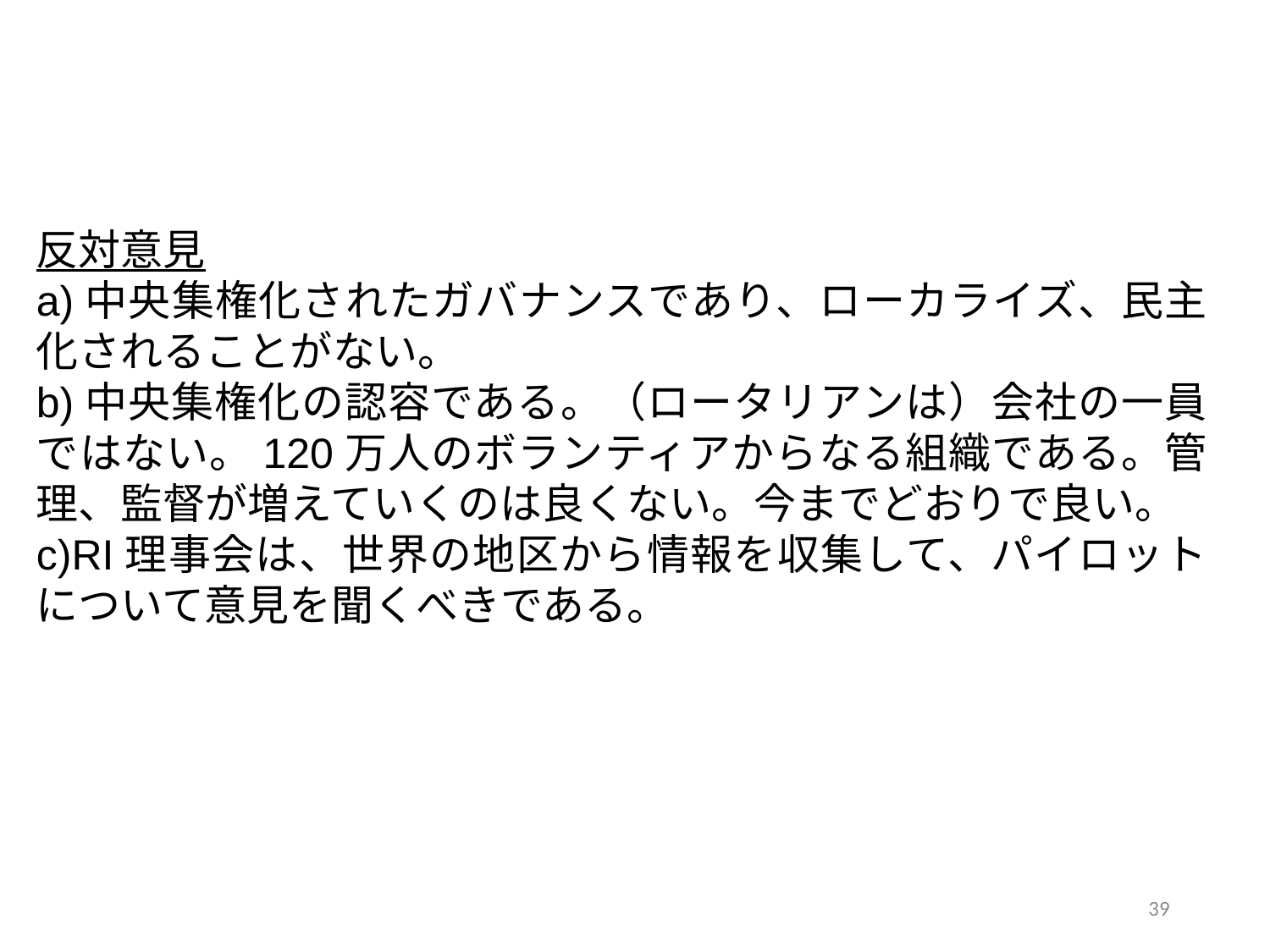

反対意見
a)中央集権化されたガバナンスであり、ローカライズ、民主化されることがない。
b)中央集権化の認容である。（ロータリアンは）会社の一員ではない。120万人のボランティアからなる組織である。管理、監督が増えていくのは良くない。今までどおりで良い。
c)RI理事会は、世界の地区から情報を収集して、パイロットについて意見を聞くべきである。

39